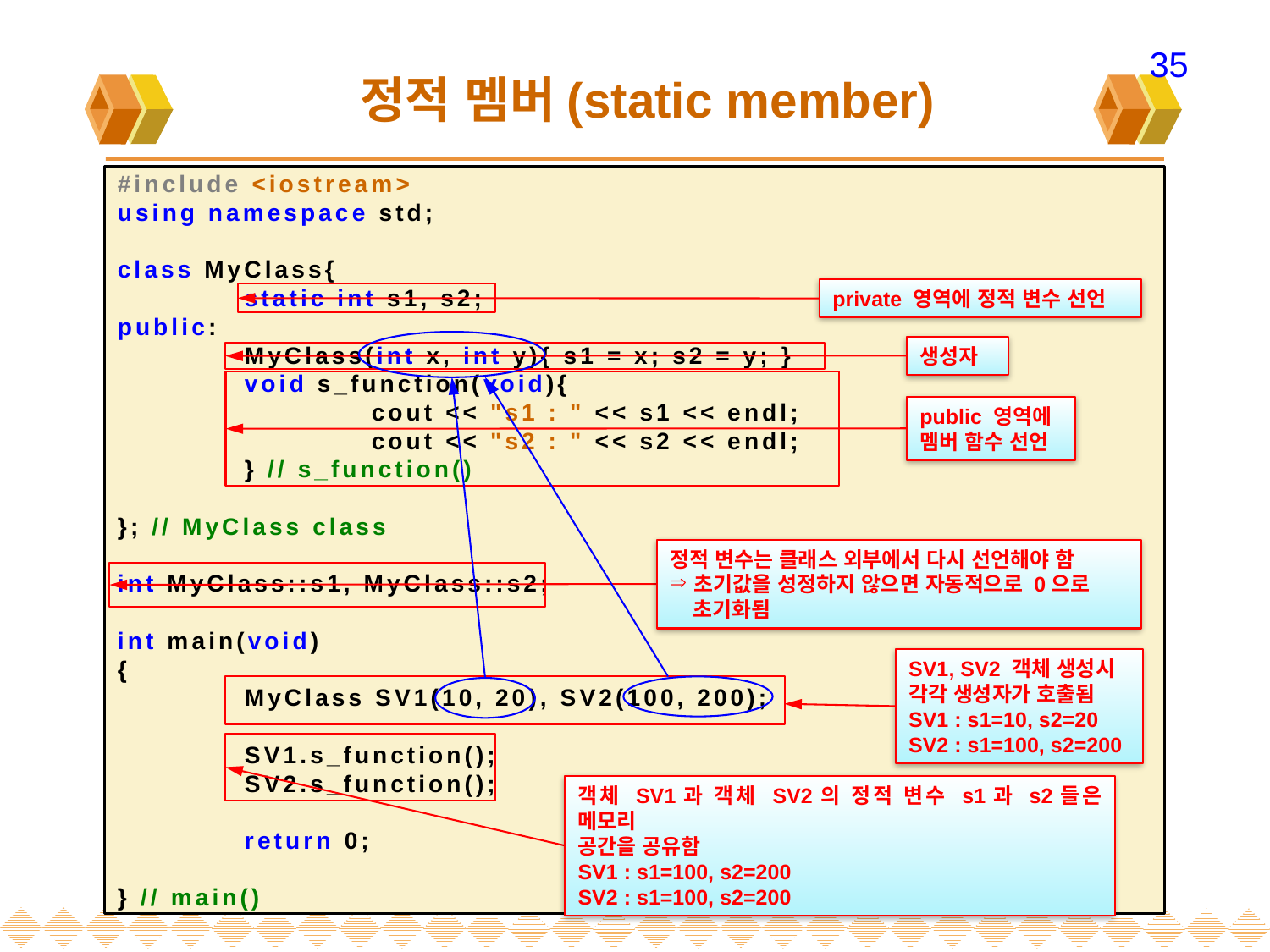

35
# 정적 멤버(static member)
#include <iostream>
using namespace std;

class MyClass{
	static int s1, s2;
public:
	MyClass(int x, int y){ s1 = x; s2 = y; }
	void s_function(void){
		cout << "s1 : " << s1 << endl;
		cout << "s2 : " << s2 << endl;
	} // s_function()

}; // MyClass class

int MyClass::s1, MyClass::s2;

int main(void)
{
	MyClass SV1(10, 20), SV2(100, 200);

	SV1.s_function();
	SV2.s_function();

	return 0;

} // main()
private 영역에 정적 변수 선언

생성자

public 영역에
멤버 함수 선언
정적 변수는 클래스 외부에서 다시 선언해야 함
초기값을 성정하지 않으면 자동적으로 0으로
   초기화됨

SV1, SV2 객체 생성시
각각 생성자가 호출됨
SV1 : s1=10, s2=20
SV2 : s1=100, s2=200

객체 SV1과 객체 SV2의 정적 변수 s1과 s2들은 메모리
공간을 공유함
SV1 : s1=100, s2=200
SV2 : s1=100, s2=200